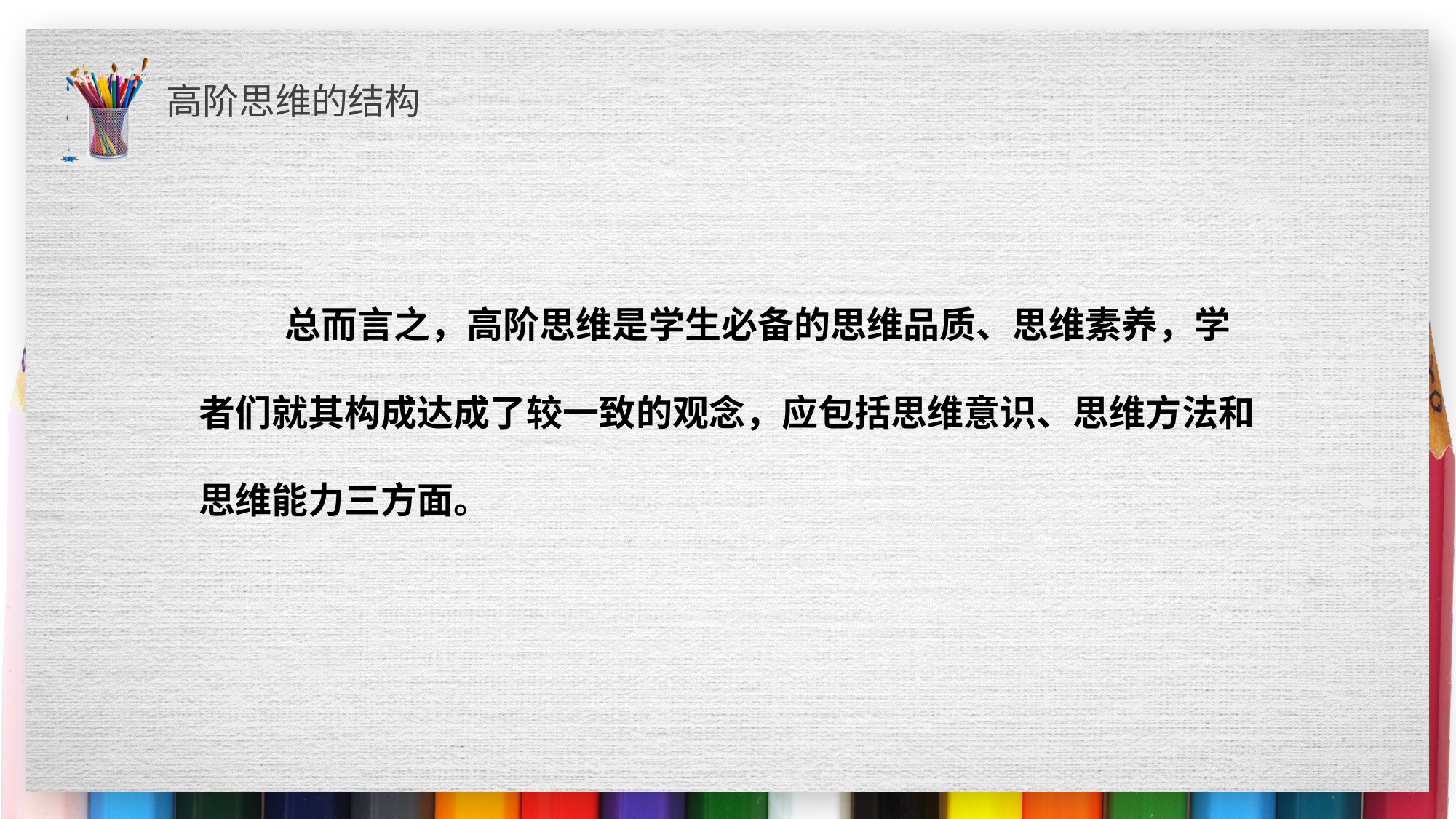

高阶思维的结构
总而言之，高阶思维是学生必备的思维品质、思维素养，学者们就其构成达成了较一致的观念，应包括思维意识、思维方法和思维能力三方面。

10